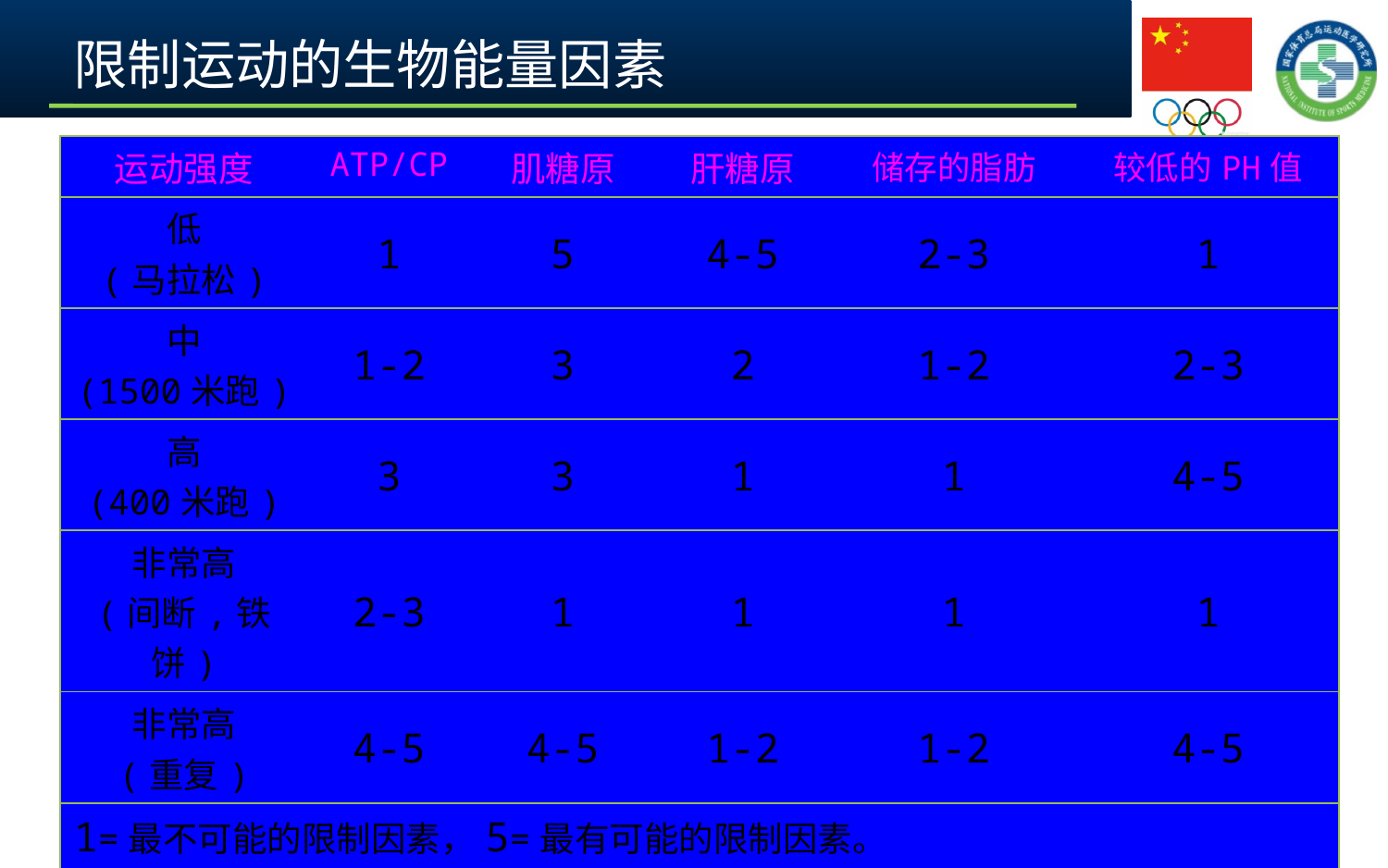

# 限制运动的生物能量因素
| 运动强度 | ATP/CP | 肌糖原 | 肝糖原 | 储存的脂肪 | 较低的PH值 |
| --- | --- | --- | --- | --- | --- |
| 低 (马拉松) | 1 | 5 | 4-5 | 2-3 | 1 |
| 中 (1500米跑) | 1-2 | 3 | 2 | 1-2 | 2-3 |
| 高 (400米跑) | 3 | 3 | 1 | 1 | 4-5 |
| 非常高 (间断,铁饼) | 2-3 | 1 | 1 | 1 | 1 |
| 非常高 (重复) | 4-5 | 4-5 | 1-2 | 1-2 | 4-5 |
| 1=最不可能的限制因素，5=最有可能的限制因素。 |  |  |  |  |  |